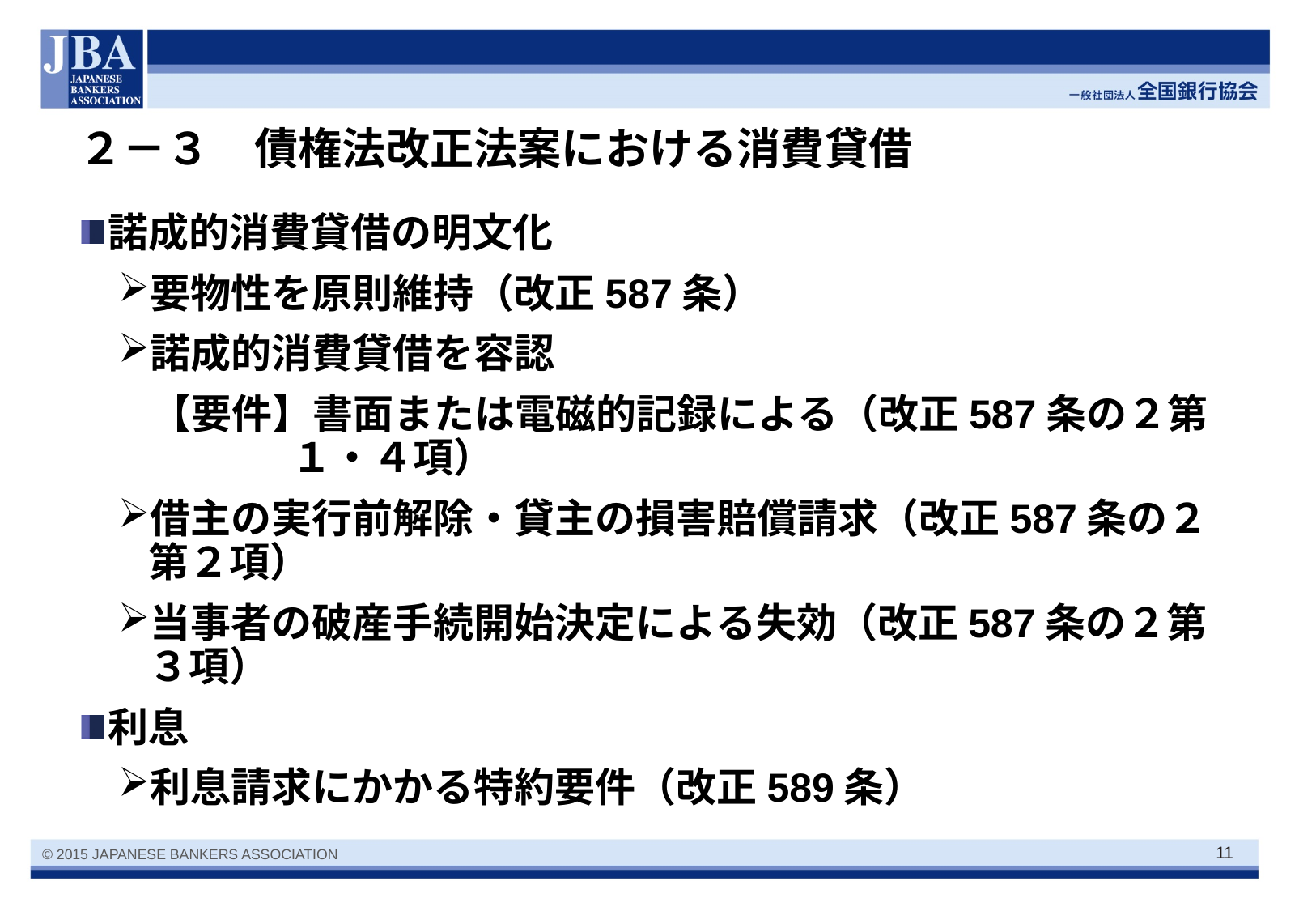

# ２－３　債権法改正法案における消費貸借
諾成的消費貸借の明文化
要物性を原則維持（改正587条）
諾成的消費貸借を容認
       【要件】書面または電磁的記録による（改正587条の２第１・４項）
借主の実行前解除・貸主の損害賠償請求（改正587条の２第２項）
当事者の破産手続開始決定による失効（改正587条の２第３項）
利息
利息請求にかかる特約要件（改正589条）